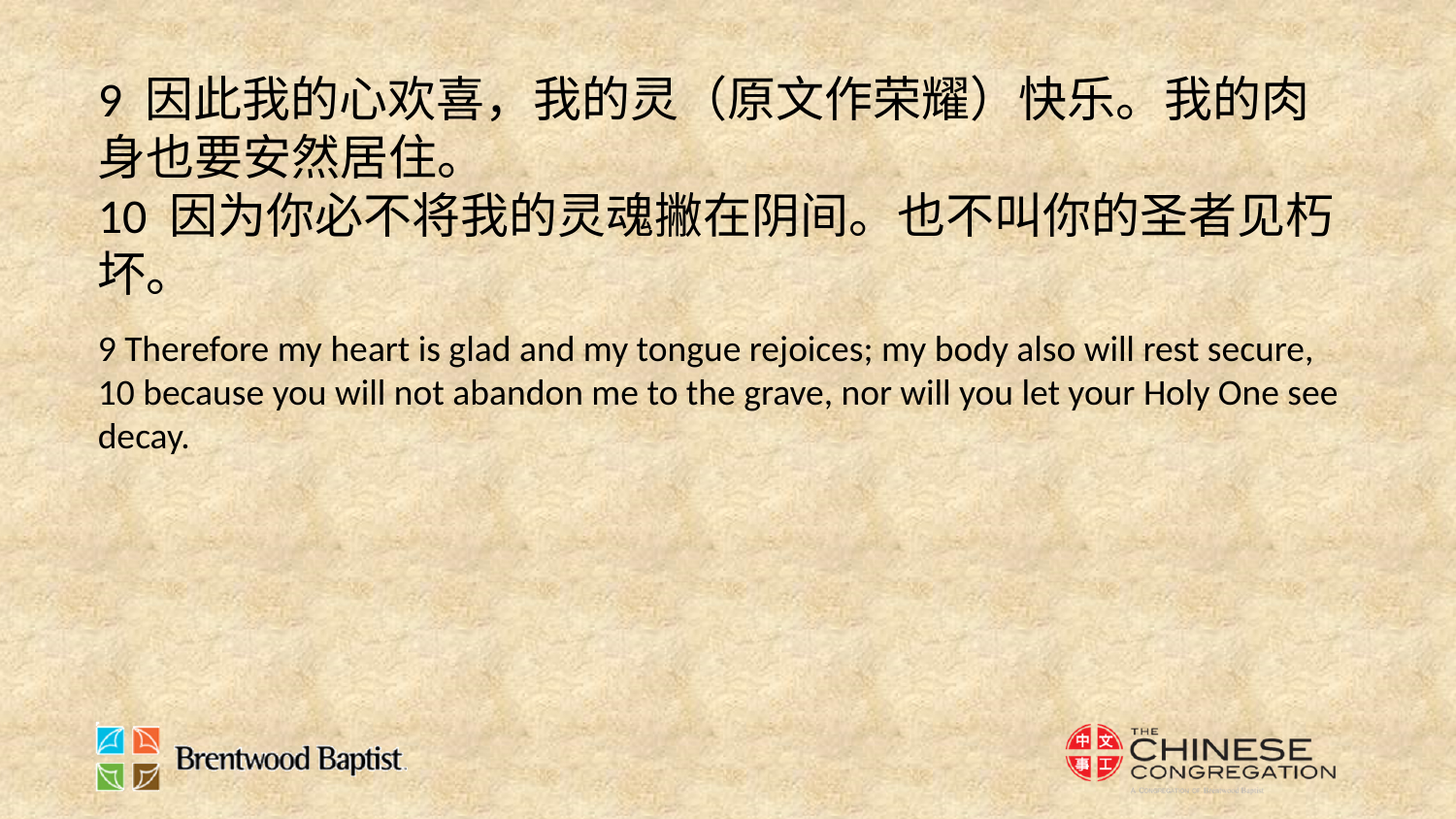

9 因此我的心欢喜，我的灵（原文作荣耀）快乐。我的肉身也要安然居住。
10 因为你必不将我的灵魂撇在阴间。也不叫你的圣者见朽坏。

9 Therefore my heart is glad and my tongue rejoices; my body also will rest secure,
10 because you will not abandon me to the grave, nor will you let your Holy One see decay.